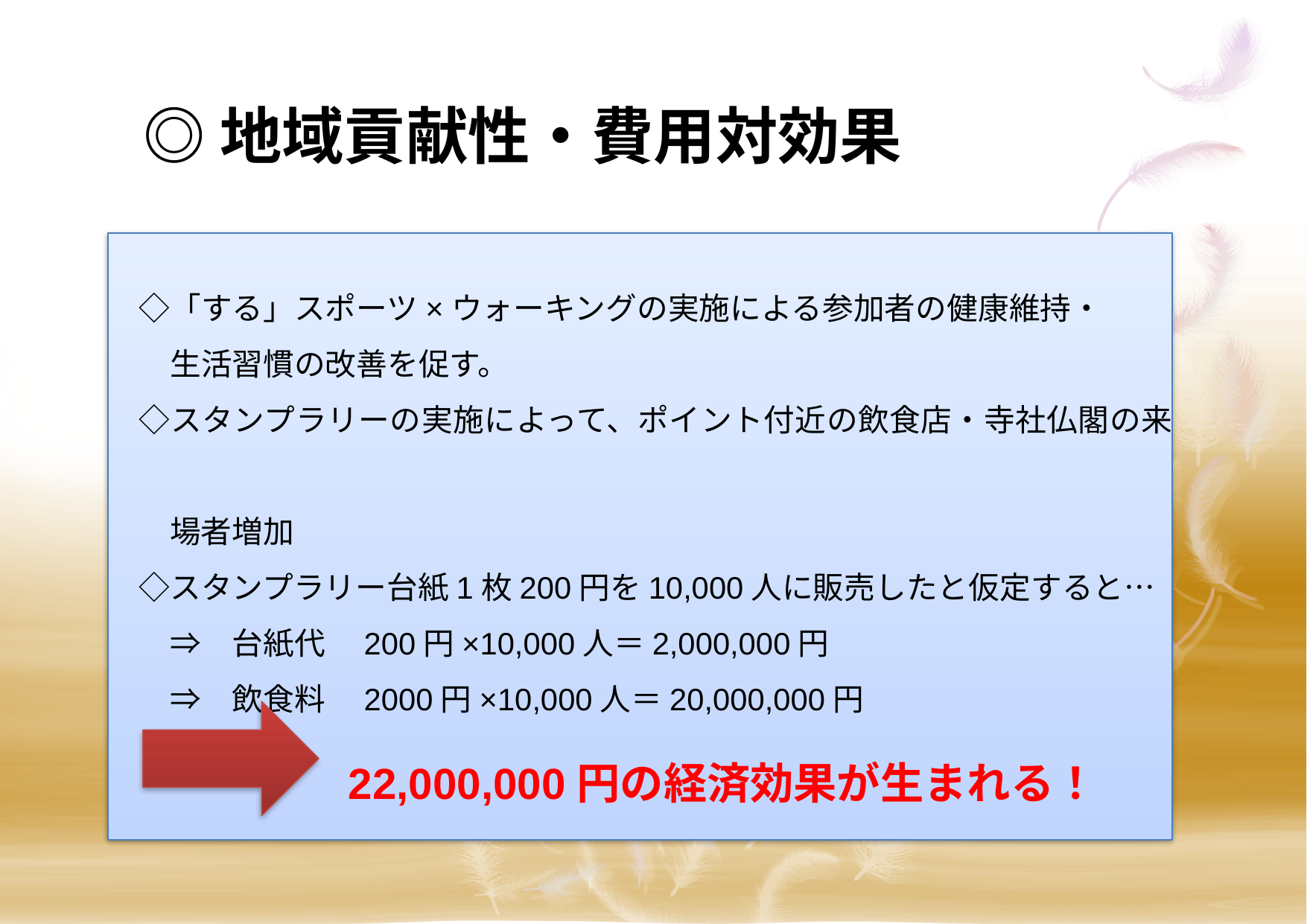

# ◎地域貢献性・費用対効果

　◇「する」スポーツ×ウォーキングの実施による参加者の健康維持・
　　生活習慣の改善を促す。
　◇スタンプラリーの実施によって、ポイント付近の飲食店・寺社仏閣の来
　　場者増加
　◇スタンプラリー台紙1枚200円を10,000人に販売したと仮定すると…
　　⇒　台紙代　200円×10,000人＝2,000,000円
　　⇒　飲食料　2000円×10,000人＝20,000,000円

 22,000,000円の経済効果が生まれる！